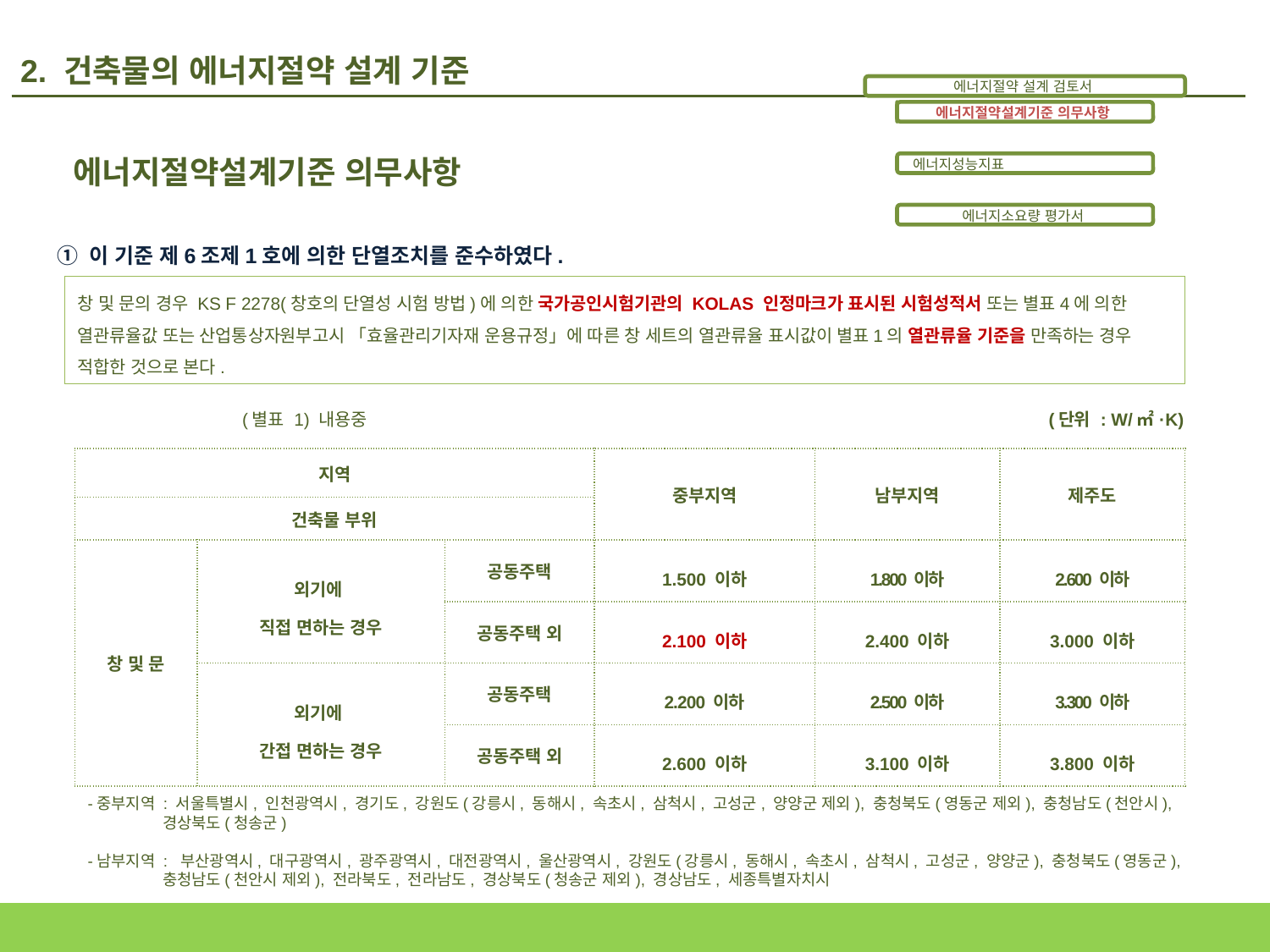

2. 건축물의 에너지절약 설계 기준
에너지절약 설계 검토서
에너지절약설계기준 의무사항
에너지성능지표
에너지소요량 평가서
에너지절약설계기준 의무사항
① 이 기준 제6조제1호에 의한 단열조치를 준수하였다.
창 및 문의 경우 KS F 2278(창호의 단열성 시험 방법)에 의한 국가공인시험기관의 KOLAS 인정마크가 표시된 시험성적서 또는 별표4에 의한 열관류율값 또는 산업통상자원부고시 「효율관리기자재 운용규정」에 따른 창 세트의 열관류율 표시값이 별표1의 열관류율 기준을 만족하는 경우 적합한 것으로 본다.
| (별표 1) 내용중 (단위 : W/㎡·K) |  |  |  |  |  |
| --- | --- | --- | --- | --- | --- |
| 지역 |  |  | 중부지역 | 남부지역 | 제주도 |
| 건축물 부위 |  |  |  |  |  |
| 창 및 문 | 외기에 직접 면하는 경우 | 공동주택 | 1.500 이하 | 1.800 이하 | 2.600 이하 |
|  |  | 공동주택 외 | 2.100 이하 | 2.400 이하 | 3.000 이하 |
|  | 외기에 간접 면하는 경우 | 공동주택 | 2.200 이하 | 2.500 이하 | 3.300 이하 |
|  |  | 공동주택 외 | 2.600 이하 | 3.100 이하 | 3.800 이하 |
-중부지역 : 서울특별시, 인천광역시, 경기도, 강원도(강릉시, 동해시, 속초시, 삼척시, 고성군, 양양군 제외), 충청북도(영동군 제외), 충청남도(천안시),
                경상북도(청송군)

-남부지역 :  부산광역시, 대구광역시, 광주광역시, 대전광역시, 울산광역시, 강원도(강릉시, 동해시, 속초시, 삼척시, 고성군, 양양군), 충청북도(영동군),
                충청남도(천안시 제외), 전라북도, 전라남도, 경상북도(청송군 제외), 경상남도, 세종특별자치시